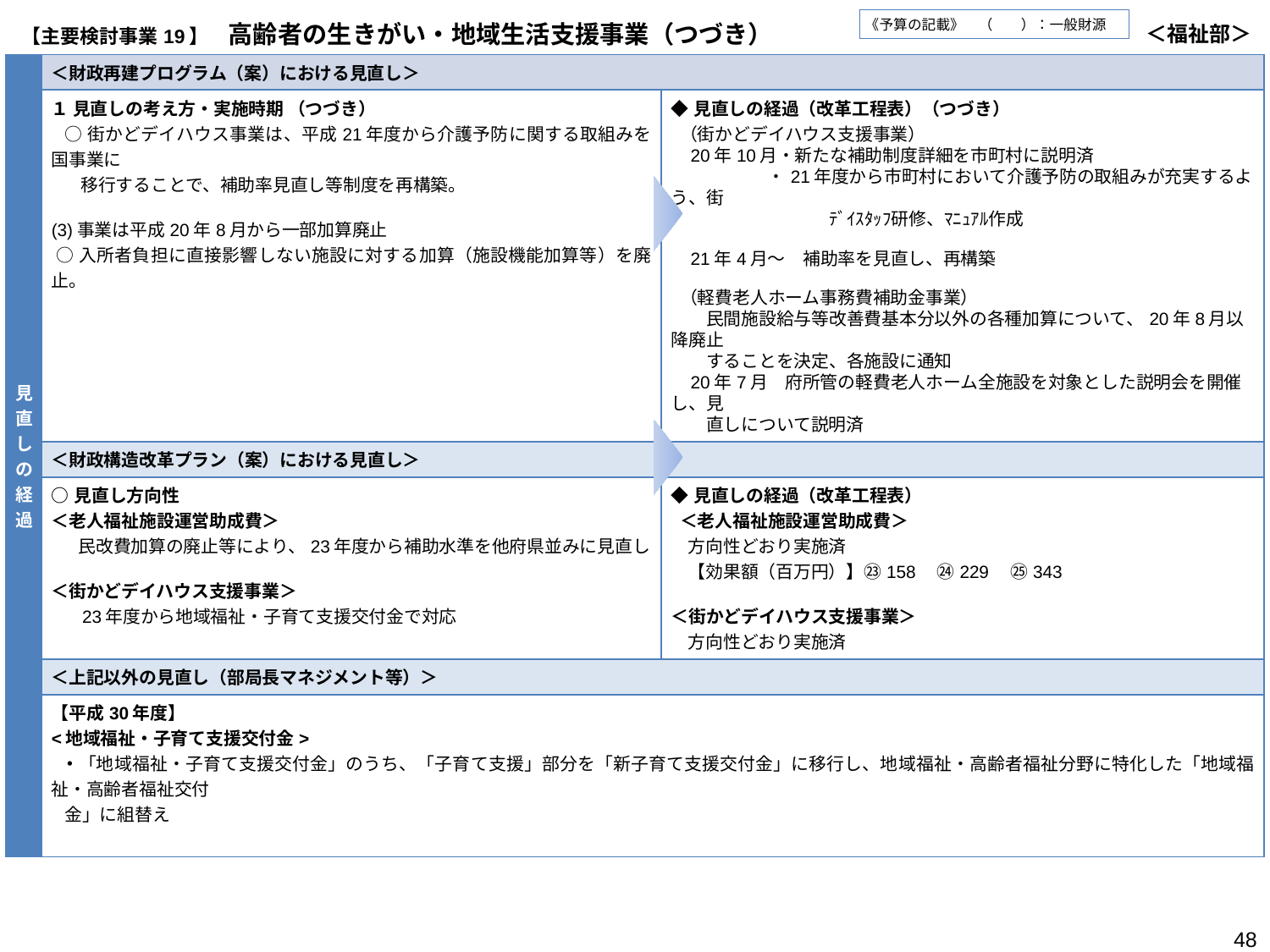

| 【主要検討事業19】　高齢者の生きがい・地域生活支援事業（つづき） | ＜福祉部＞ |
| --- | --- |
《予算の記載》　（　　）：一般財源
| 見直しの経過 | ＜財政再建プログラム（案）における見直し＞ |  |
| --- | --- | --- |
|  | １ 見直しの考え方・実施時期 （つづき） ○街かどデイハウス事業は、平成21年度から介護予防に関する取組みを国事業に 移行することで、補助率見直し等制度を再構築。 (3)事業は平成20年8月から一部加算廃止 ○入所者負担に直接影響しない施設に対する加算（施設機能加算等）を廃止。 | ◆見直しの経過（改革工程表）（つづき） （街かどデイハウス支援事業） 20年10月・新たな補助制度詳細を市町村に説明済 　　 　・21年度から市町村において介護予防の取組みが充実するよう、街 　　　　　　　　　ﾃﾞｲｽﾀｯﾌ研修、ﾏﾆｭｱﾙ作成　　　　　　　　　　　　　　　 21年4月～　補助率を見直し、再構築 （軽費老人ホーム事務費補助金事業） 　　民間施設給与等改善費基本分以外の各種加算について、20年8月以降廃止 　　することを決定、各施設に通知 20年7月　府所管の軽費老人ホーム全施設を対象とした説明会を開催し、見 　　直しについて説明済 |
|  | ＜財政構造改革プラン（案）における見直し＞ |  |
|  | ○見直し方向性 ＜老人福祉施設運営助成費＞ 　民改費加算の廃止等により、23年度から補助水準を他府県並みに見直し ＜街かどデイハウス支援事業＞ 　 23年度から地域福祉・子育て支援交付金で対応 | ◆見直しの経過（改革工程表） ＜老人福祉施設運営助成費＞ 方向性どおり実施済 【効果額（百万円）】㉓158　㉔229　㉕343 ＜街かどデイハウス支援事業＞ 方向性どおり実施済 |
|  | ＜上記以外の見直し（部局長マネジメント等）＞ |  |
|  | 【平成30年度】 <地域福祉・子育て支援交付金> ・「地域福祉・子育て支援交付金」のうち、「子育て支援」部分を「新子育て支援交付金」に移行し、地域福祉・高齢者福祉分野に特化した「地域福祉・高齢者福祉交付 金」に組替え |  |

48